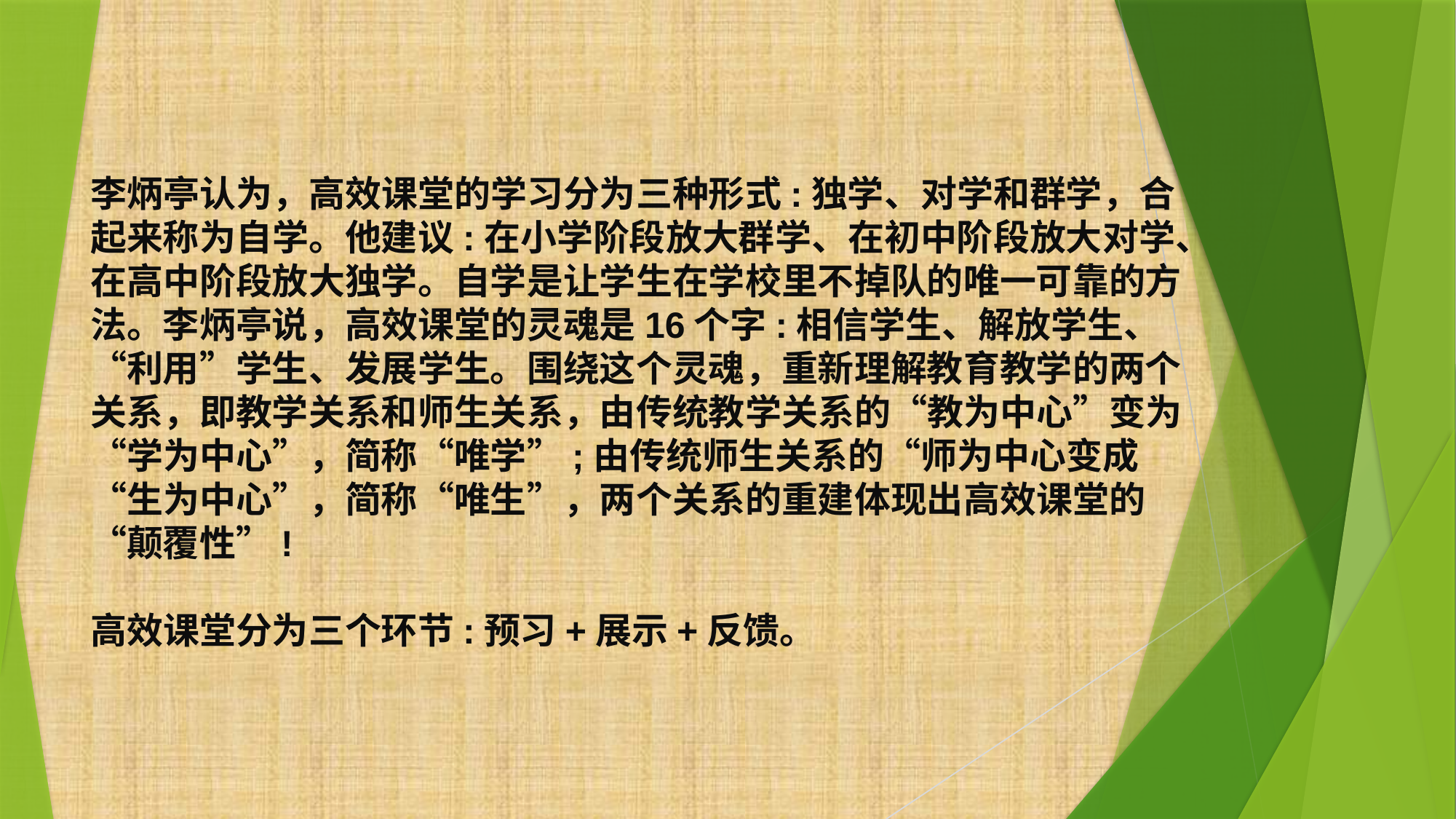

李炳亭认为，高效课堂的学习分为三种形式:独学、对学和群学，合起来称为自学。他建议:在小学阶段放大群学、在初中阶段放大对学、在高中阶段放大独学。自学是让学生在学校里不掉队的唯一可靠的方法。李炳亭说，高效课堂的灵魂是16个字:相信学生、解放学生、“利用”学生、发展学生。围绕这个灵魂，重新理解教育教学的两个关系，即教学关系和师生关系，由传统教学关系的“教为中心”变为“学为中心”，简称“唯学”;由传统师生关系的“师为中心变成“生为中心”，简称“唯生”，两个关系的重建体现出高效课堂的“颠覆性”!

高效课堂分为三个环节:预习+展示+反馈。